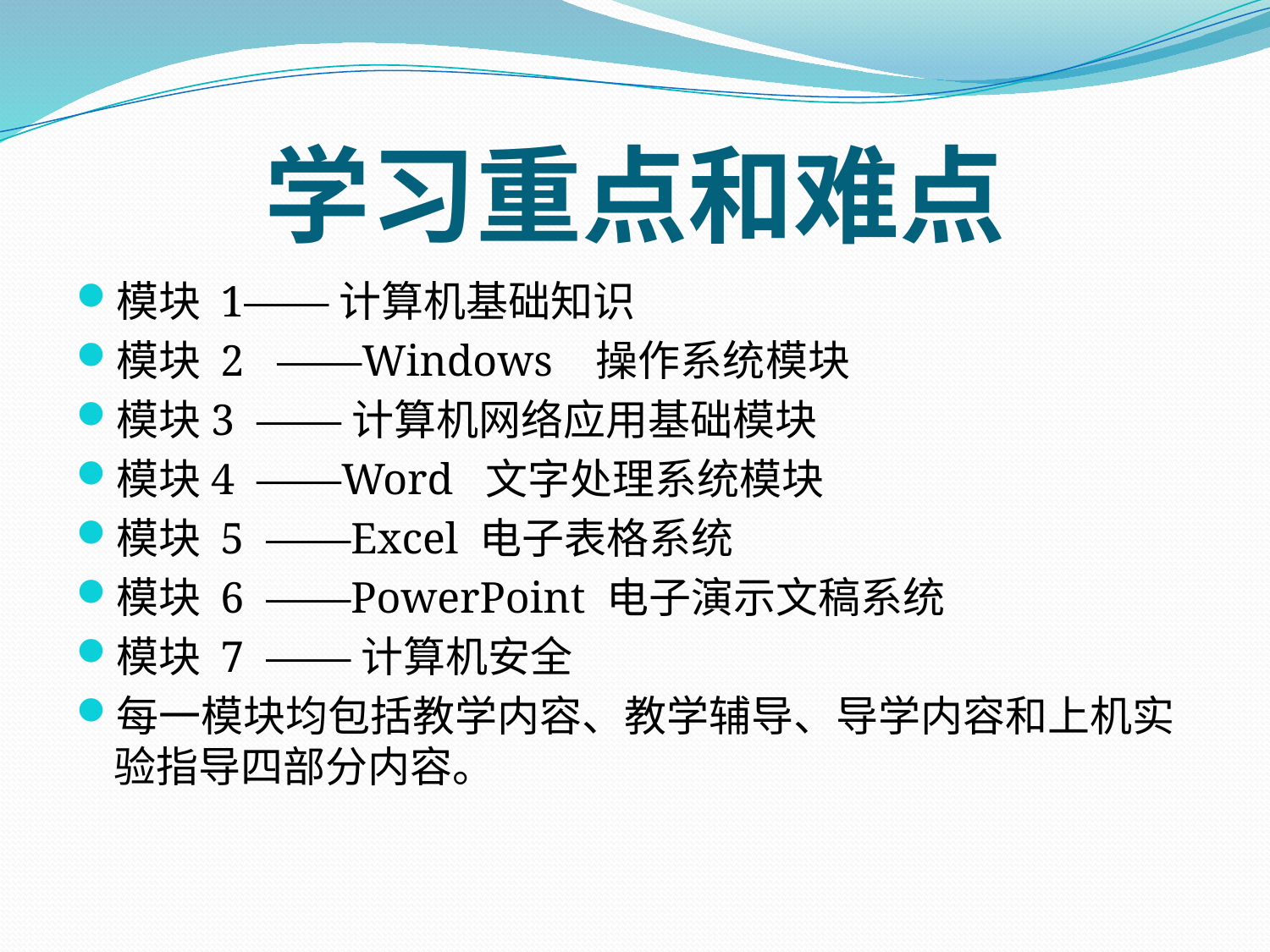

# 学习重点和难点
模块 1——计算机基础知识
模块 2   ——Windows   操作系统模块
模块3  ——计算机网络应用基础模块
模块4  ——Word  文字处理系统模块
模块 5  ——Excel 电子表格系统
模块 6  ——PowerPoint 电子演示文稿系统
模块 7  ——计算机安全
每一模块均包括教学内容、教学辅导、导学内容和上机实验指导四部分内容。